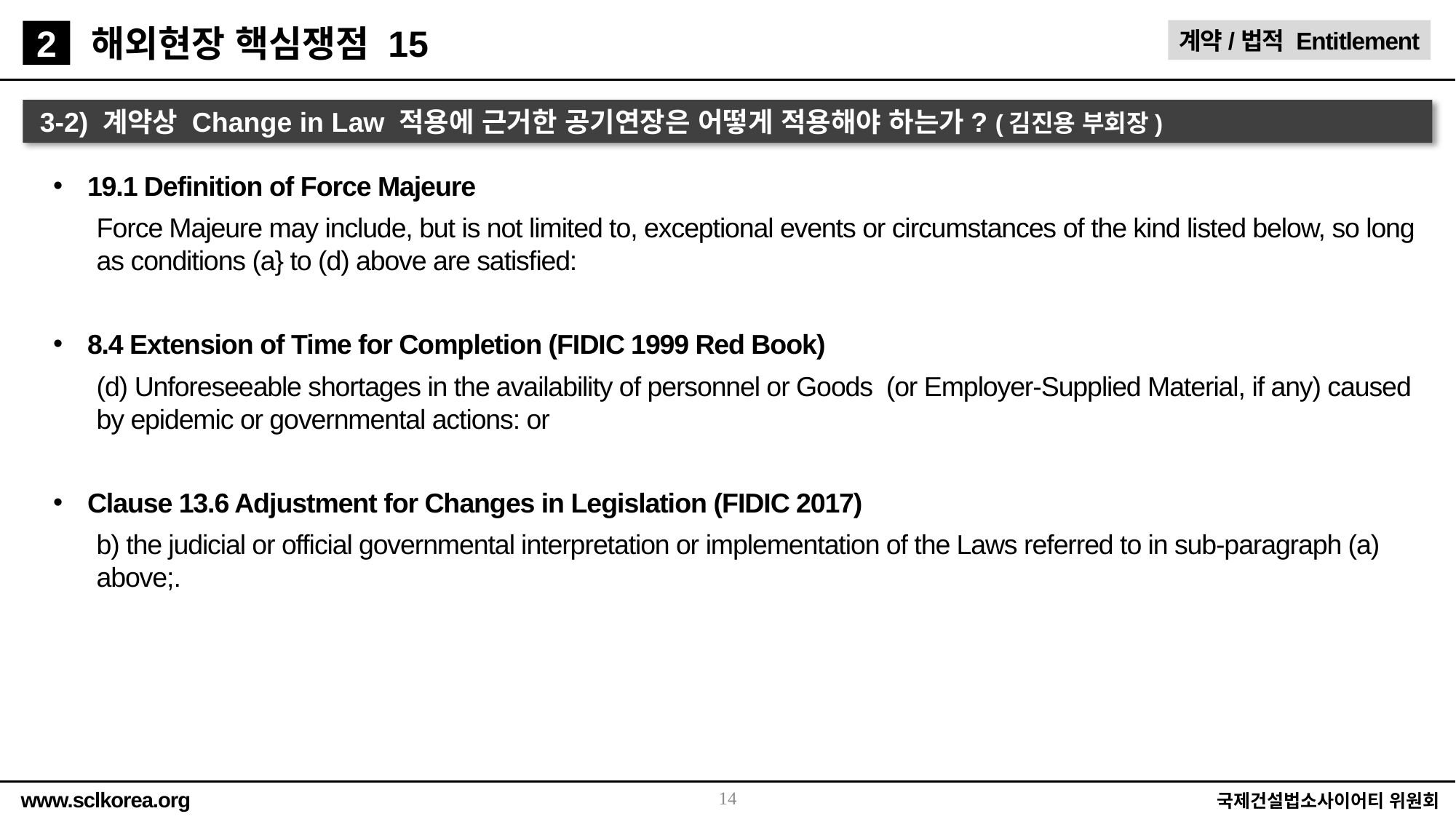

해외현장 핵심쟁점 15
계약/법적 Entitlement
2
3-2) 계약상 Change in Law 적용에 근거한 공기연장은 어떻게 적용해야 하는가? (김진용 부회장)
19.1 Definition of Force Majeure
Force Majeure may include, but is not limited to, exceptional events or circumstances of the kind listed below, so long as conditions (a} to (d) above are satisfied:

8.4 Extension of Time for Completion (FIDIC 1999 Red Book)
(d) Unforeseeable shortages in the availability of personnel or Goods  (or Employer-Supplied Material, if any) caused by epidemic or governmental actions: or

Clause 13.6 Adjustment for Changes in Legislation (FIDIC 2017)
b) the judicial or official governmental interpretation or implementation of the Laws referred to in sub-paragraph (a) above;.
14